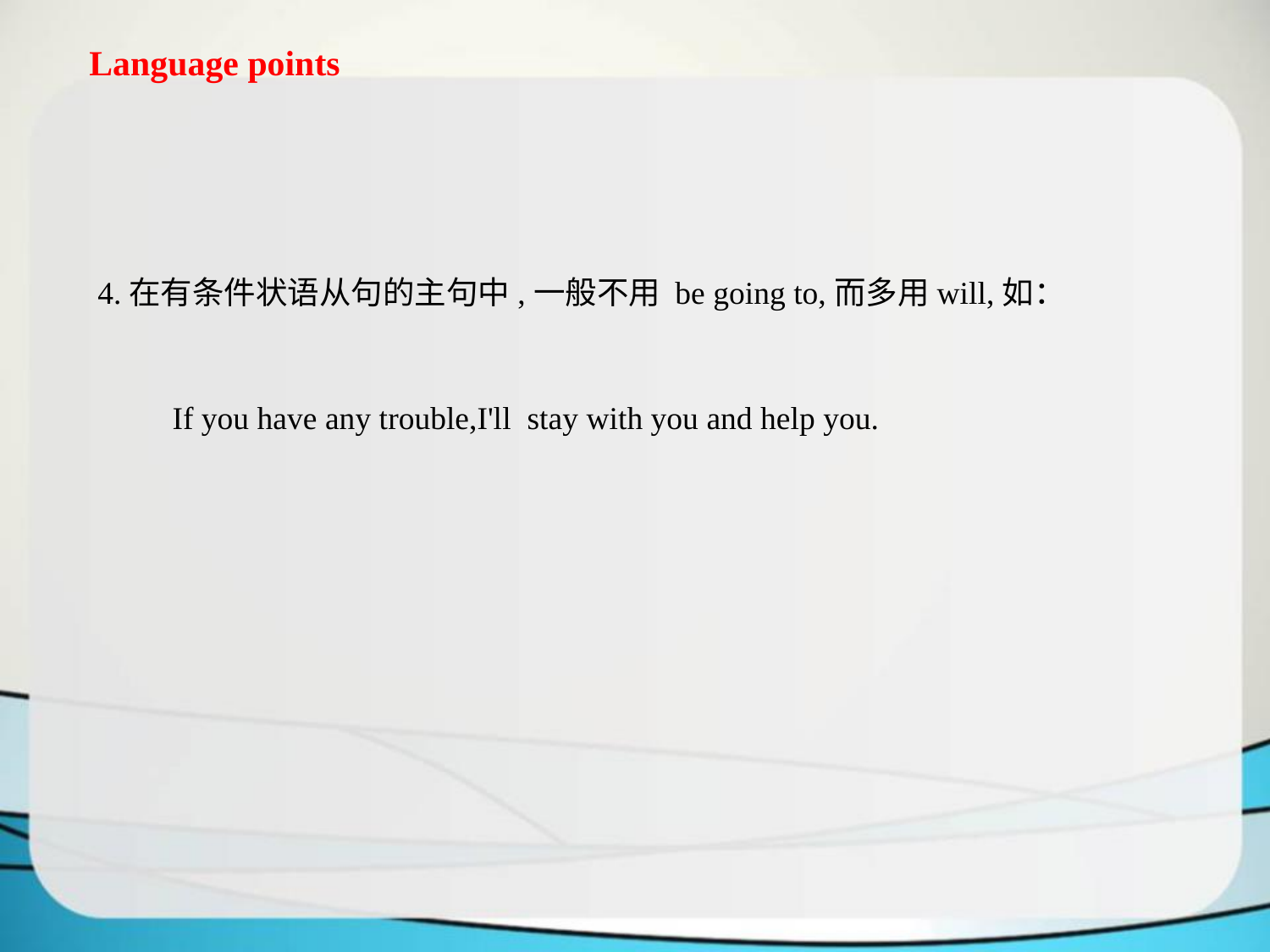

Language points
4.在有条件状语从句的主句中,一般不用 be going to,而多用will,如：

If you have any trouble,I'll  stay with you and help you.